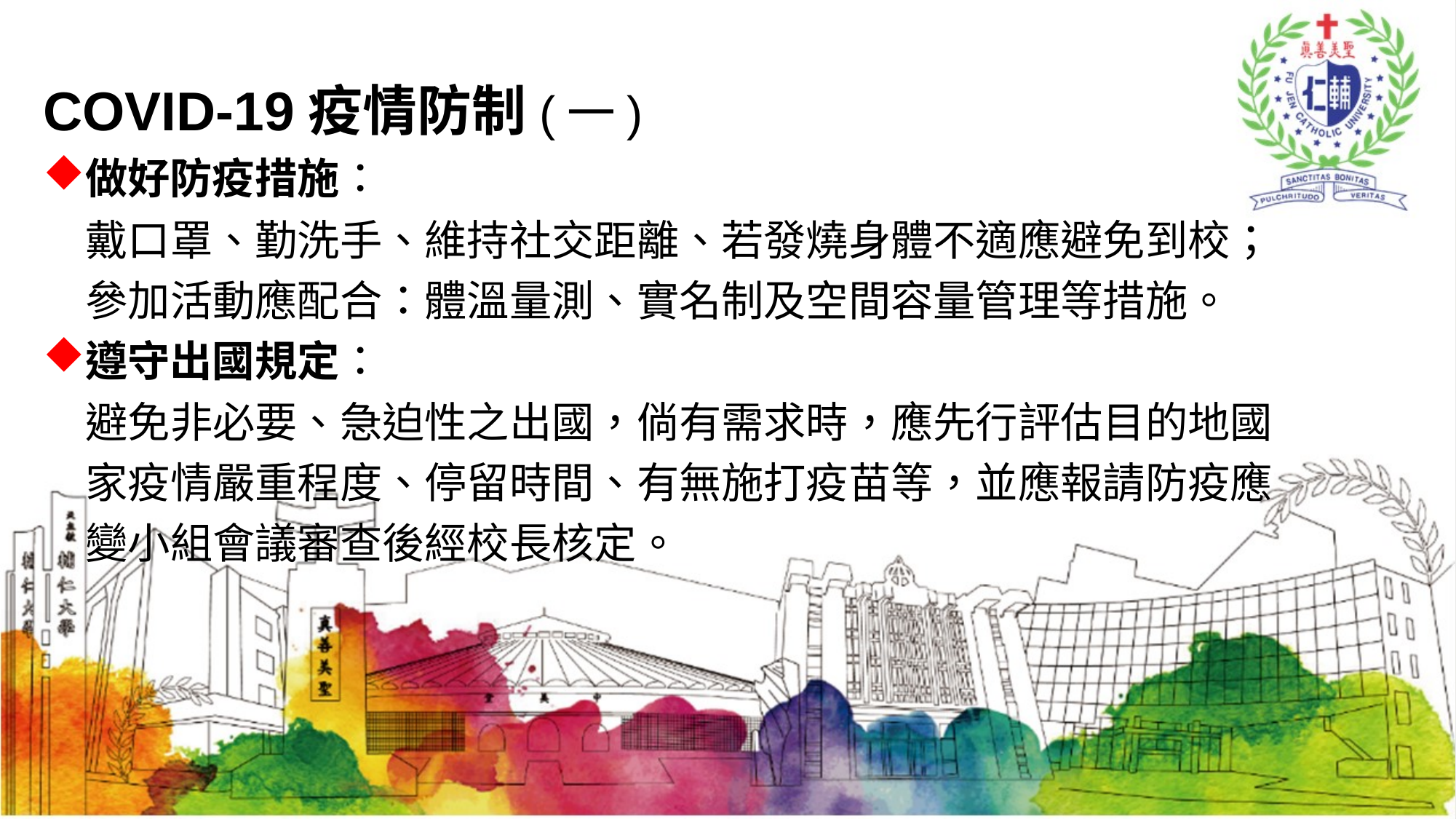

COVID-19疫情防制(一)
做好防疫措施：
戴口罩、勤洗手、維持社交距離、若發燒身體不適應避免到校；參加活動應配合：體溫量測、實名制及空間容量管理等措施。
遵守出國規定：
避免非必要、急迫性之出國，倘有需求時，應先行評估目的地國家疫情嚴重程度、停留時間、有無施打疫苗等，並應報請防疫應變小組會議審查後經校長核定。